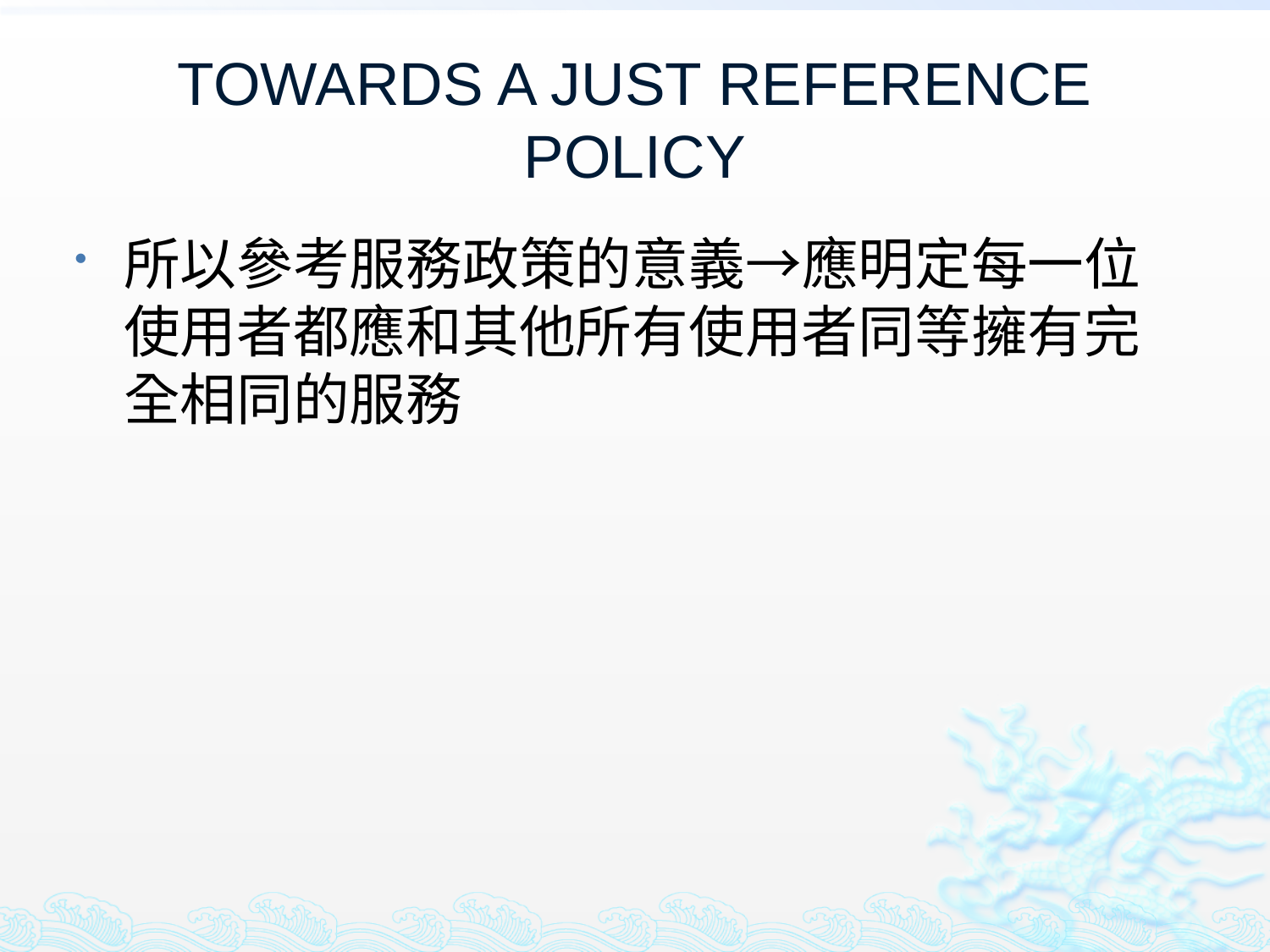

# TOWARDS A JUST REFERENCE POLICY
所以參考服務政策的意義→應明定每一位使用者都應和其他所有使用者同等擁有完全相同的服務